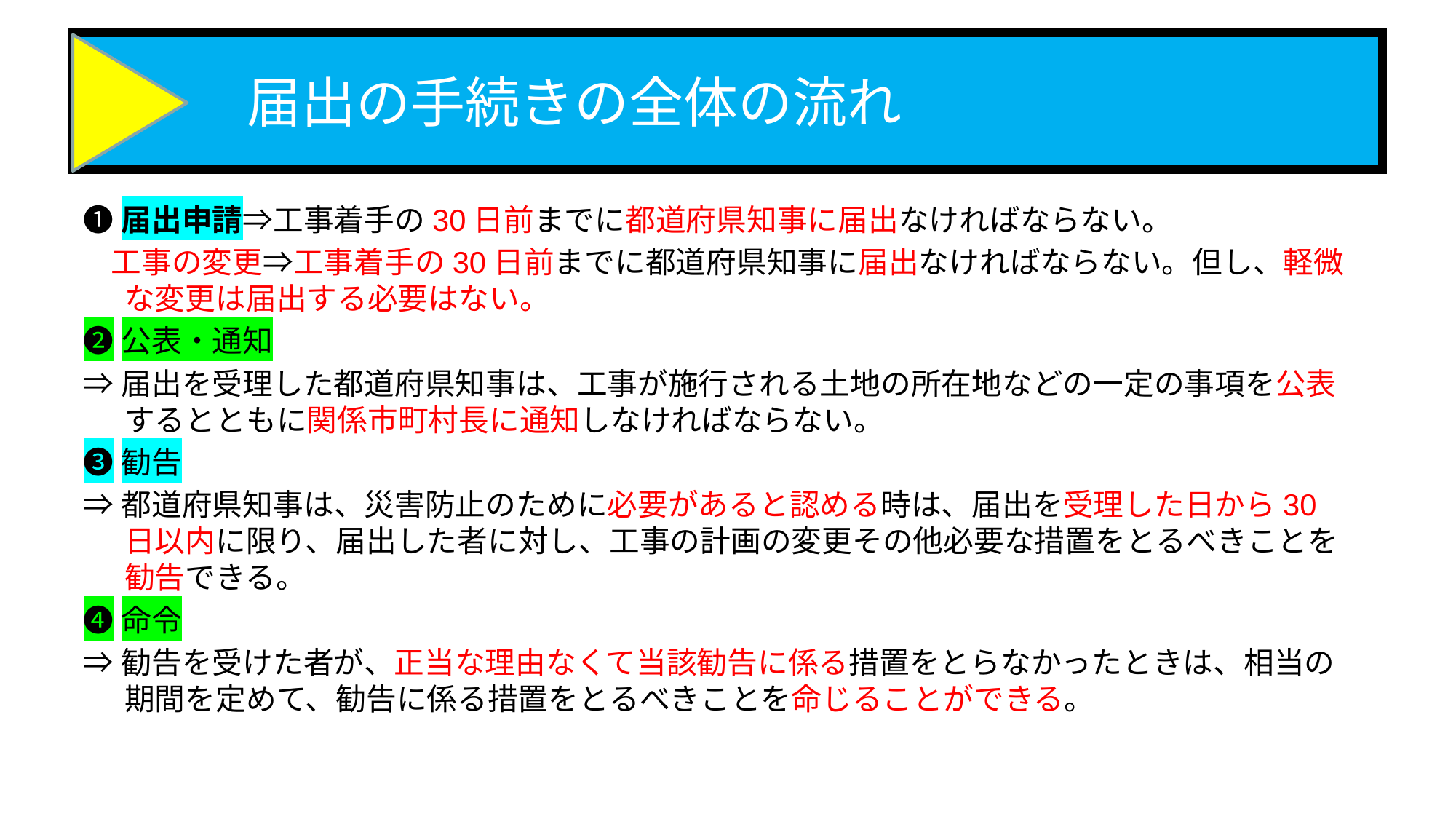

# 届出の手続きの全体の流れ

❶届出申請⇒工事着手の30日前までに都道府県知事に届出なければならない。
   工事の変更⇒工事着手の30日前までに都道府県知事に届出なければならない。但し、軽微な変更は届出する必要はない。
❷公表・通知
⇒届出を受理した都道府県知事は、工事が施行される土地の所在地などの一定の事項を公表するとともに関係市町村長に通知しなければならない。
❸勧告
⇒都道府県知事は、災害防止のために必要があると認める時は、届出を受理した日から30日以内に限り、届出した者に対し、工事の計画の変更その他必要な措置をとるべきことを勧告できる。
❹命令
⇒勧告を受けた者が、正当な理由なくて当該勧告に係る措置をとらなかったときは、相当の期間を定めて、勧告に係る措置をとるべきことを命じることができる。